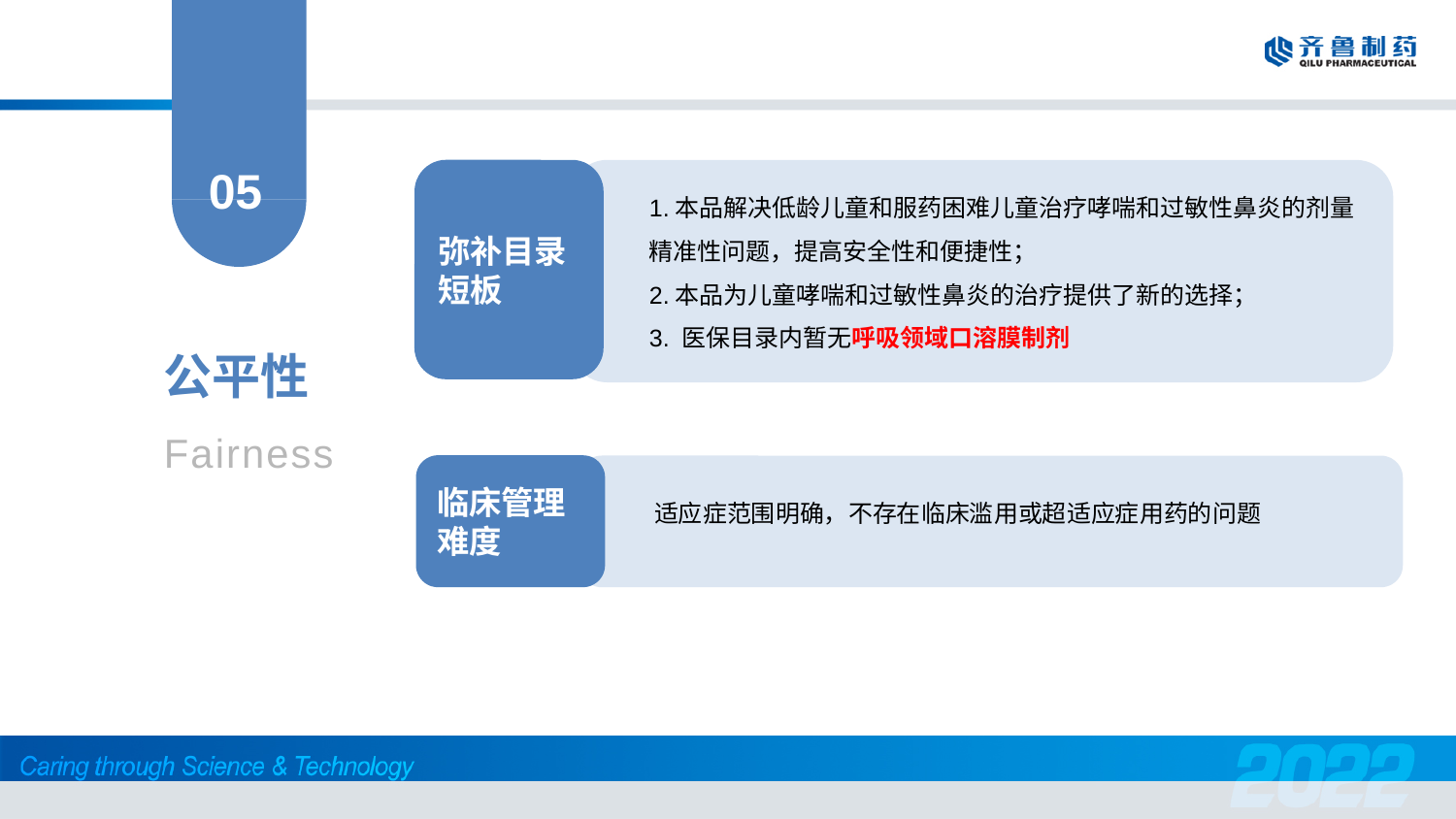

05
弥补目录短板
1.本品解决低龄儿童和服药困难儿童治疗哮喘和过敏性鼻炎的剂量精准性问题，提高安全性和便捷性；
2.本品为儿童哮喘和过敏性鼻炎的治疗提供了新的选择；
3. 医保目录内暂无呼吸领域口溶膜制剂
公平性
Fairness
临床管理难度

适应症范围明确，不存在临床滥用或超适应症用药的问题